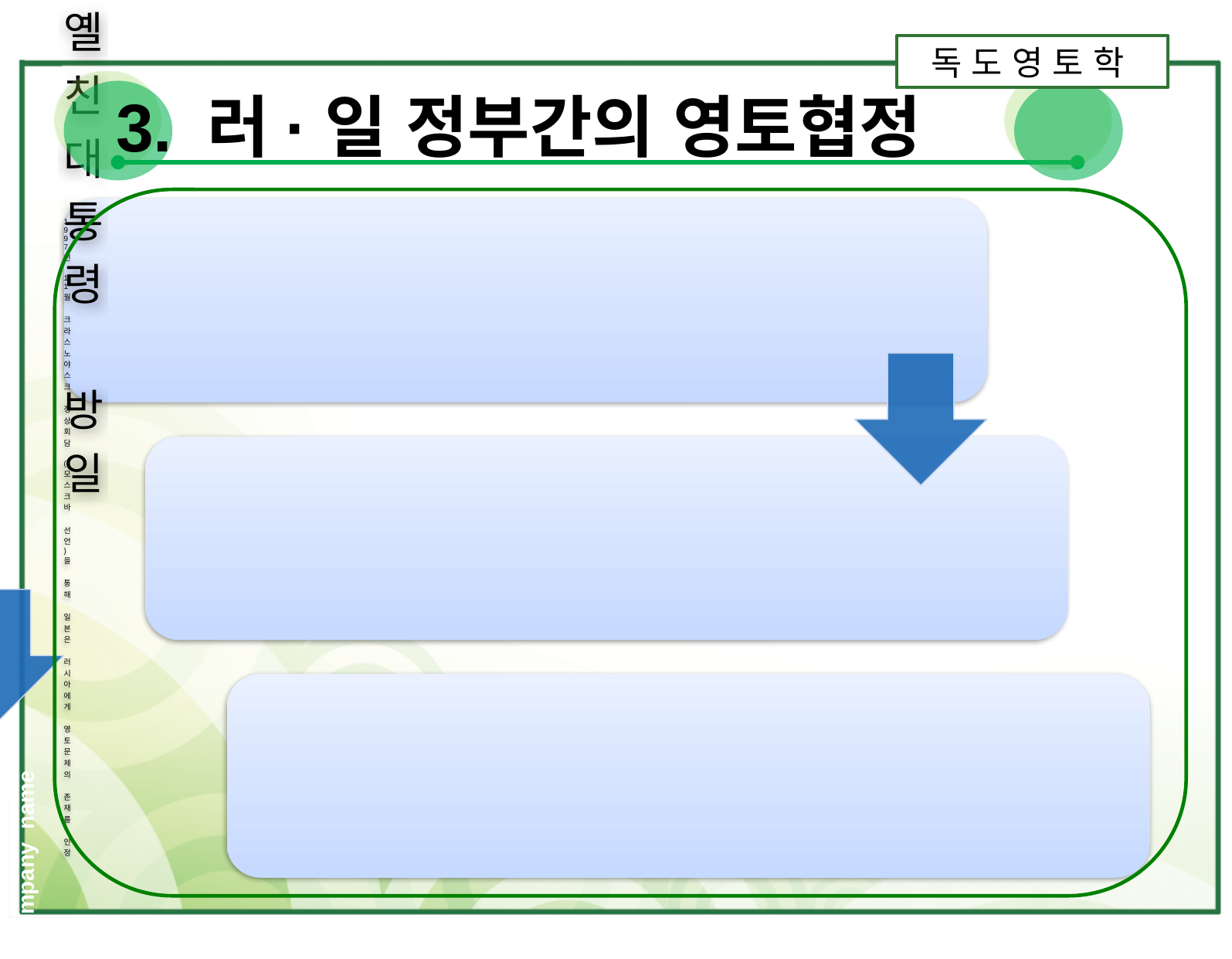

독 도 영 토 학

    3. 러·일 정부간의 영토협정
#

Company  name